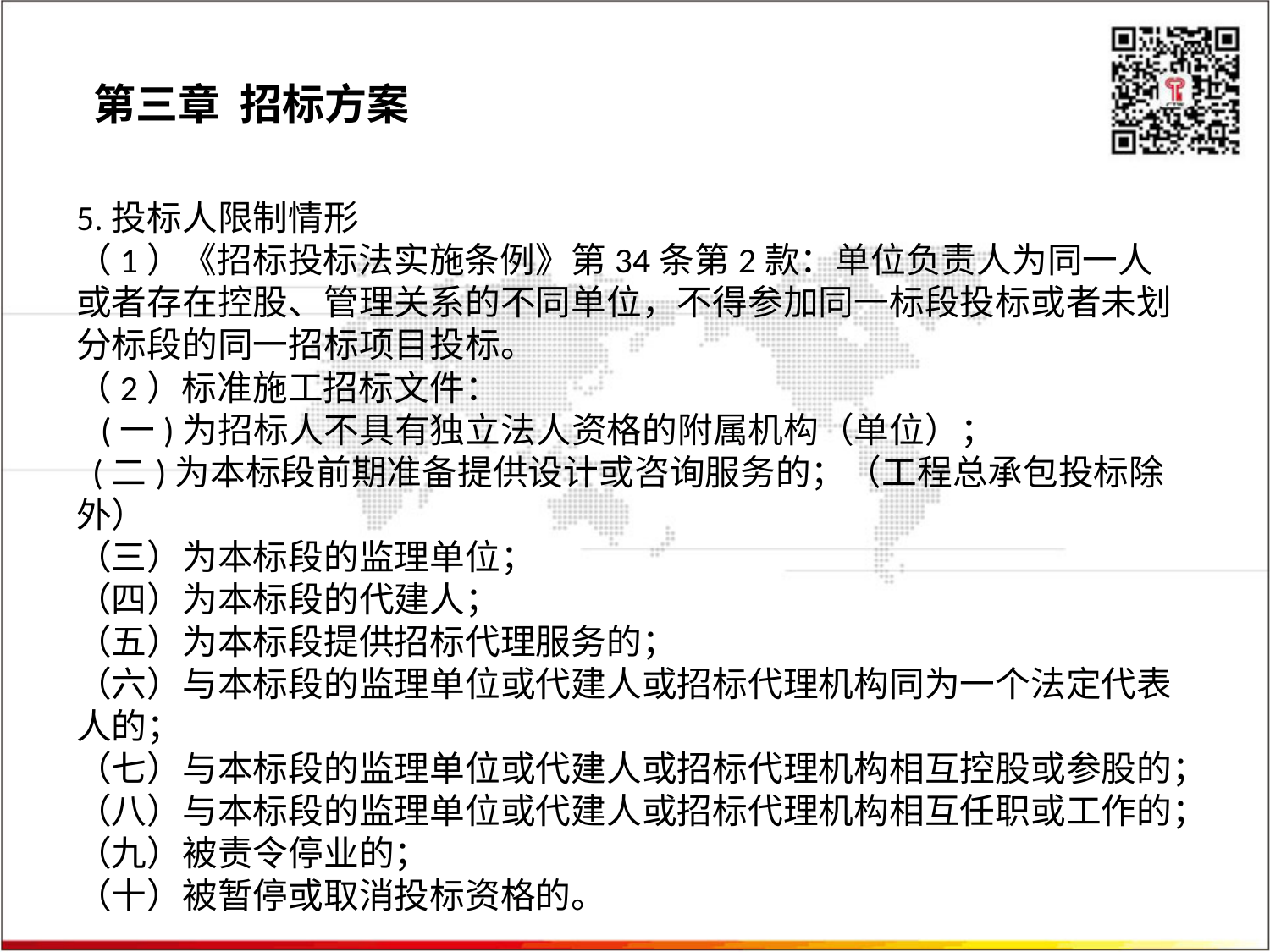

第三章  招标方案
5.投标人限制情形
（1）《招标投标法实施条例》第34条第2款：单位负责人为同一人或者存在控股、管理关系的不同单位，不得参加同一标段投标或者未划分标段的同一招标项目投标。
（2）标准施工招标文件：
   (一)为招标人不具有独立法人资格的附属机构（单位）；
  (二)为本标段前期准备提供设计或咨询服务的；（工程总承包投标除外）
（三）为本标段的监理单位；
（四）为本标段的代建人；
（五）为本标段提供招标代理服务的；
（六）与本标段的监理单位或代建人或招标代理机构同为一个法定代表人的；
（七）与本标段的监理单位或代建人或招标代理机构相互控股或参股的；
（八）与本标段的监理单位或代建人或招标代理机构相互任职或工作的；
（九）被责令停业的；
（十）被暂停或取消投标资格的。